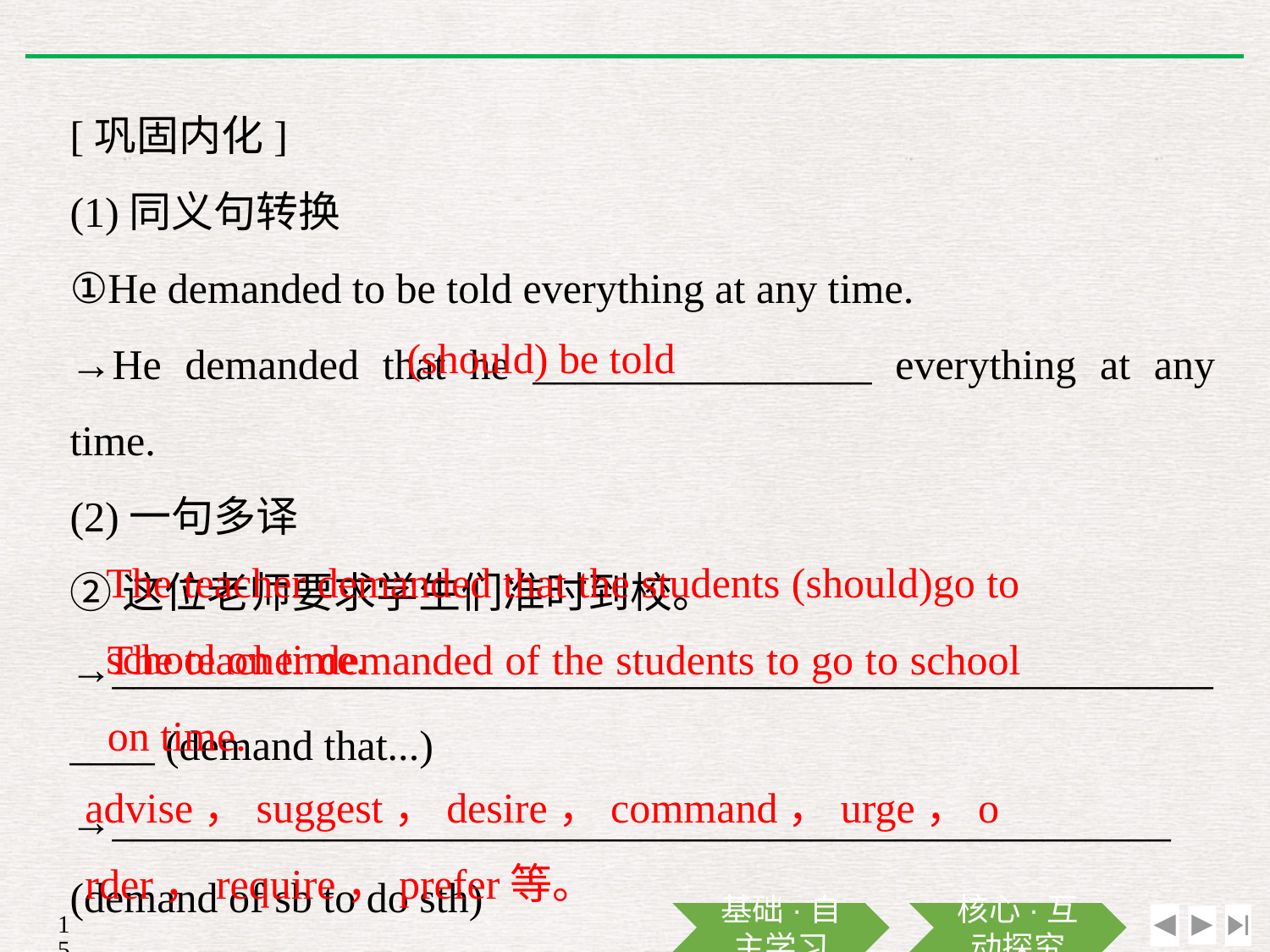

[巩固内化]
(1)同义句转换
①He demanded to be told everything at any time.
→He demanded that he ________________ everything at any time.
(2)一句多译
②这位老师要求学生们准时到校。
→________________________________________________________ (demand that...)
→__________________________________________________ (demand of sb to do sth)
[思考]　请写出除demand之外，后接宾语从句时常用虚拟语气的动词。
________________________________________________________________________
(should) be told
The teacher demanded that the students (should)go to school on time.
The teacher demanded of the students to go to school on time.
advise，suggest，desire，command，urge，order，require，prefer等。